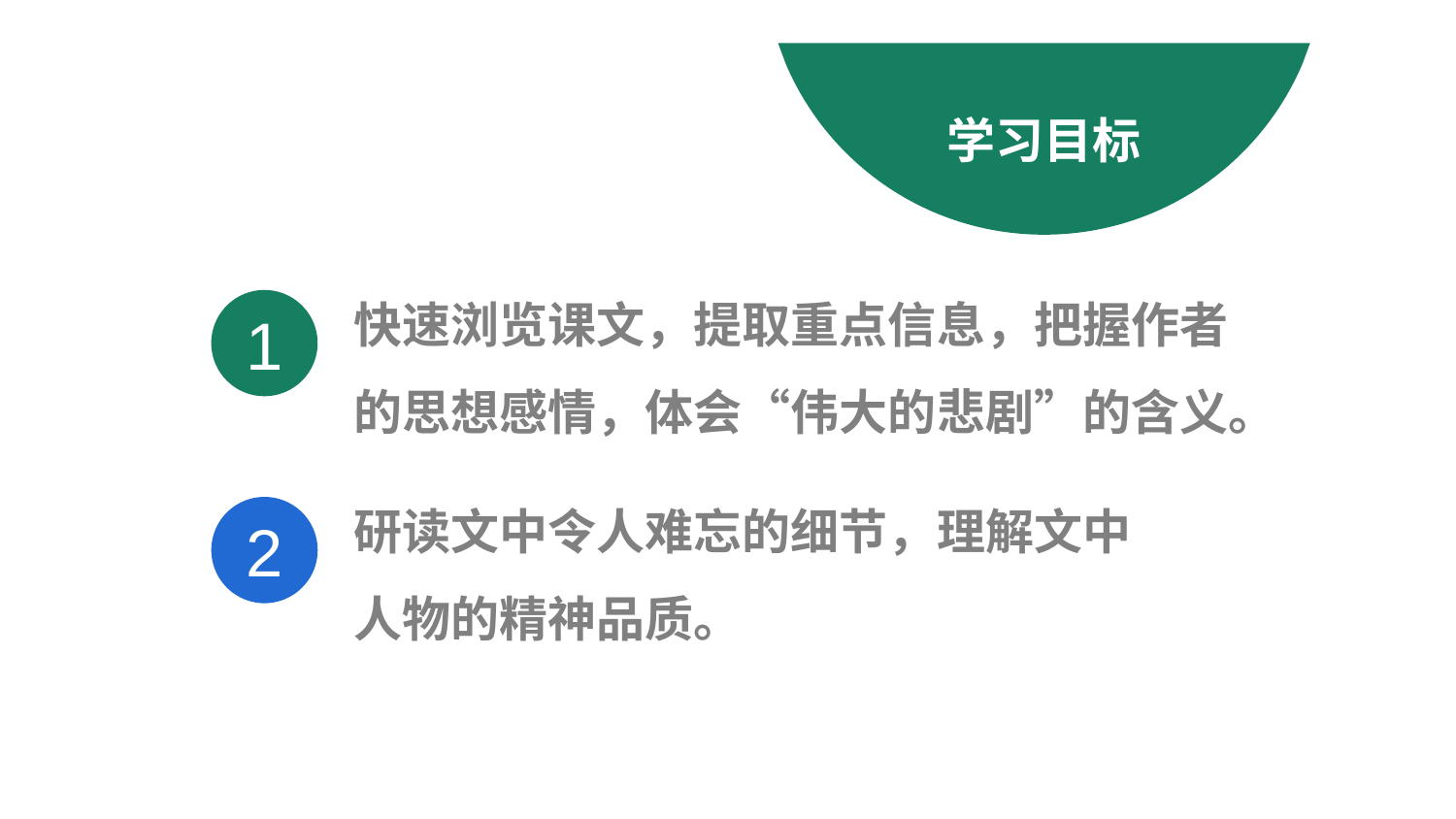

学习目标
快速浏览课文，提取重点信息，把握作者的思想感情，体会“伟大的悲剧”的含义。
1
研读文中令人难忘的细节，理解文中人物的精神品质。
2